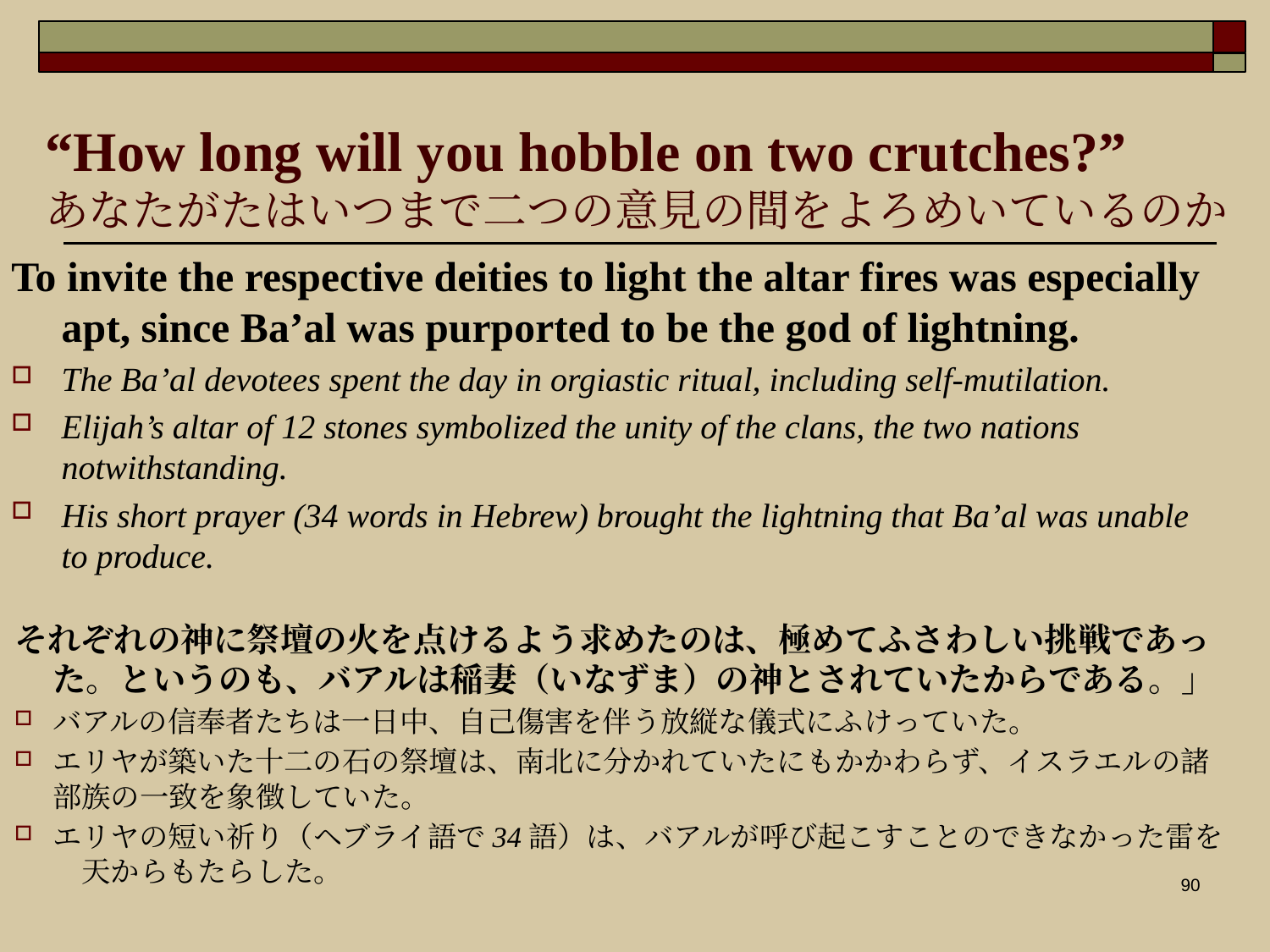

“How long will you hobble on two crutches?”
あなたがたはいつまで二つの意見の間をよろめいているのか
To invite the respective deities to light the altar fires was especially apt, since Ba’al was purported to be the god of lightning.
The Ba’al devotees spent the day in orgiastic ritual, including self-mutilation.
Elijah’s altar of 12 stones symbolized the unity of the clans, the two nations notwithstanding.
His short prayer (34 words in Hebrew) brought the lightning that Ba’al was unable to produce.
それぞれの神に祭壇の火を点けるよう求めたのは、極めてふさわしい挑戦であった。というのも、バアルは稲妻（いなずま）の神とされていたからである。」
バアルの信奉者たちは一日中、自己傷害を伴う放縦な儀式にふけっていた。
エリヤが築いた十二の石の祭壇は、南北に分かれていたにもかかわらず、イスラエルの諸部族の一致を象徴していた。
エリヤの短い祈り（ヘブライ語で34語）は、バアルが呼び起こすことのできなかった雷を　天からもたらした。
90